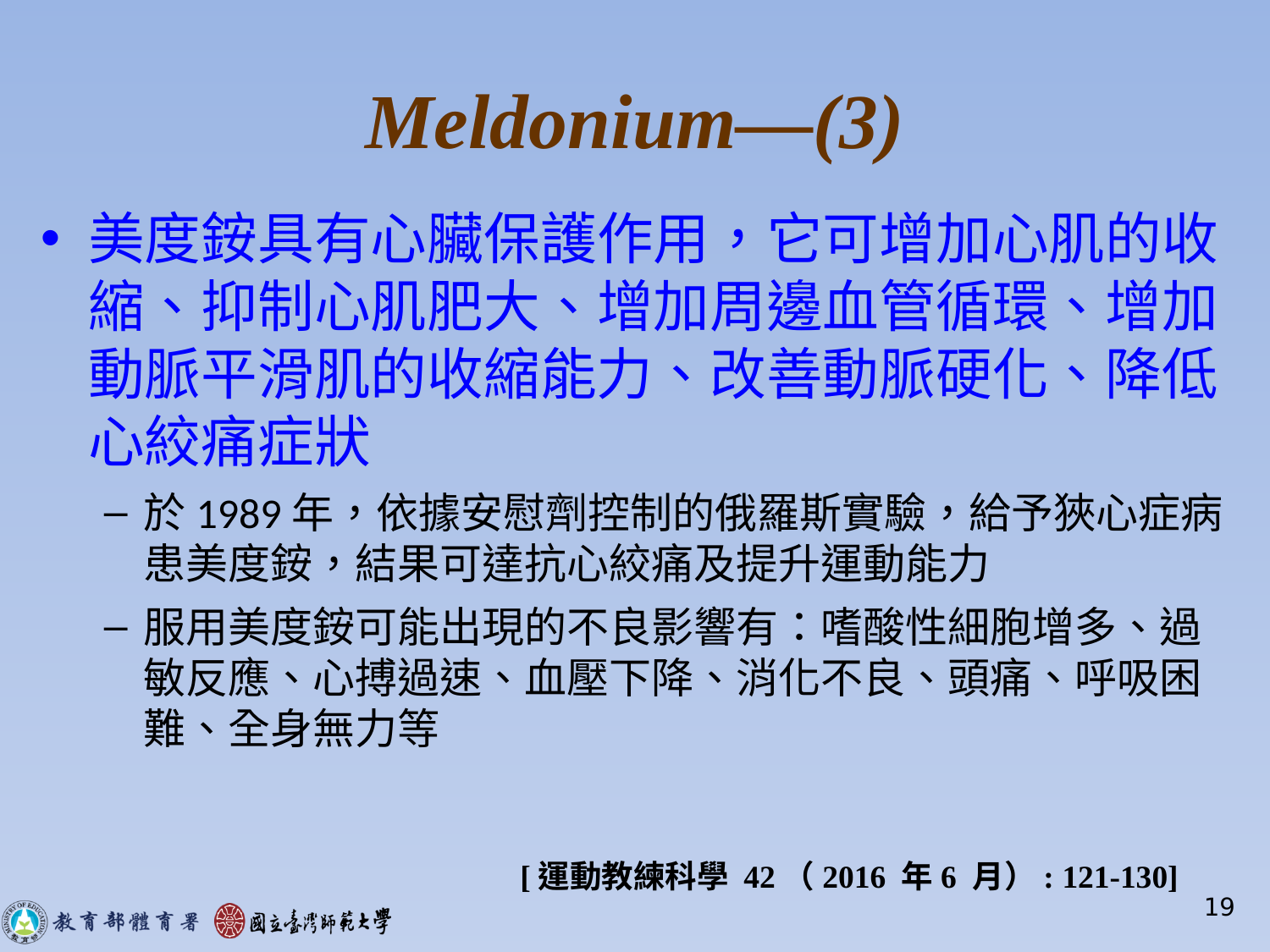

# Meldonium—(3)
美度銨具有心臟保護作用，它可增加心肌的收縮、抑制心肌肥大、增加周邊血管循環、增加動脈平滑肌的收縮能力、改善動脈硬化、降低心絞痛症狀
於1989年，依據安慰劑控制的俄羅斯實驗，給予狹心症病患美度銨，結果可達抗心絞痛及提升運動能力
服用美度銨可能出現的不良影響有：嗜酸性細胞增多、過敏反應、心搏過速、血壓下降、消化不良、頭痛、呼吸困難、全身無力等

[運動教練科學 42（2016 年6 月）: 121-130]
19